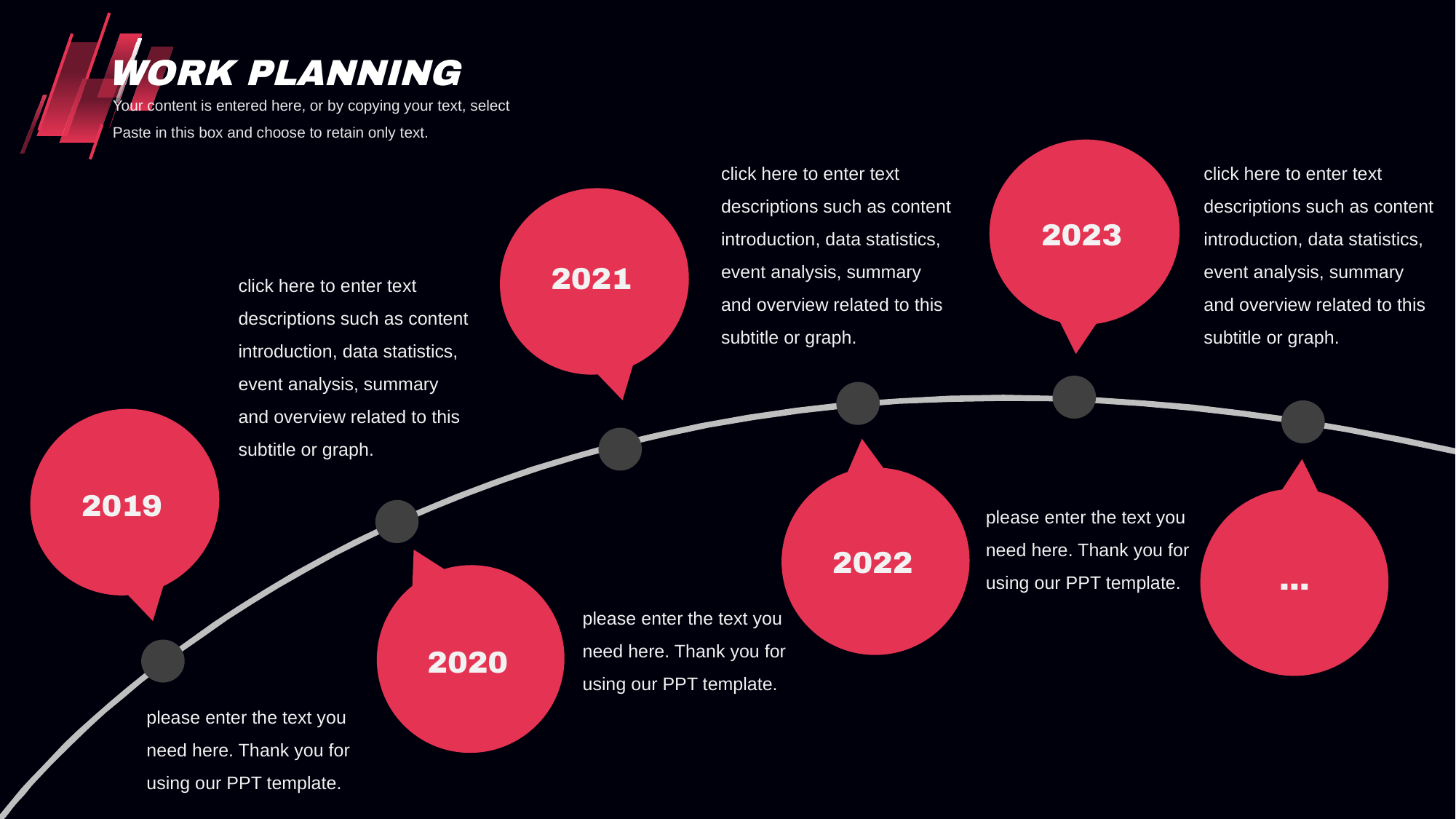

行业PPT模板http://www.freeppt7.com/hangye/
WORK PLANNING
Your content is entered here, or by copying your text, select Paste in this box and choose to retain only text.

click here to enter text descriptions such as content introduction, data statistics, event analysis, summary and overview related to this subtitle or graph.
click here to enter text descriptions such as content introduction, data statistics, event analysis, summary and overview related to this subtitle or graph.

2023
2021
click here to enter text descriptions such as content introduction, data statistics, event analysis, summary and overview related to this subtitle or graph.

2019

please enter the text you need here. Thank you for using our PPT template.

2022
…

please enter the text you need here. Thank you for using our PPT template.
2020

please enter the text you need here. Thank you for using our PPT template.